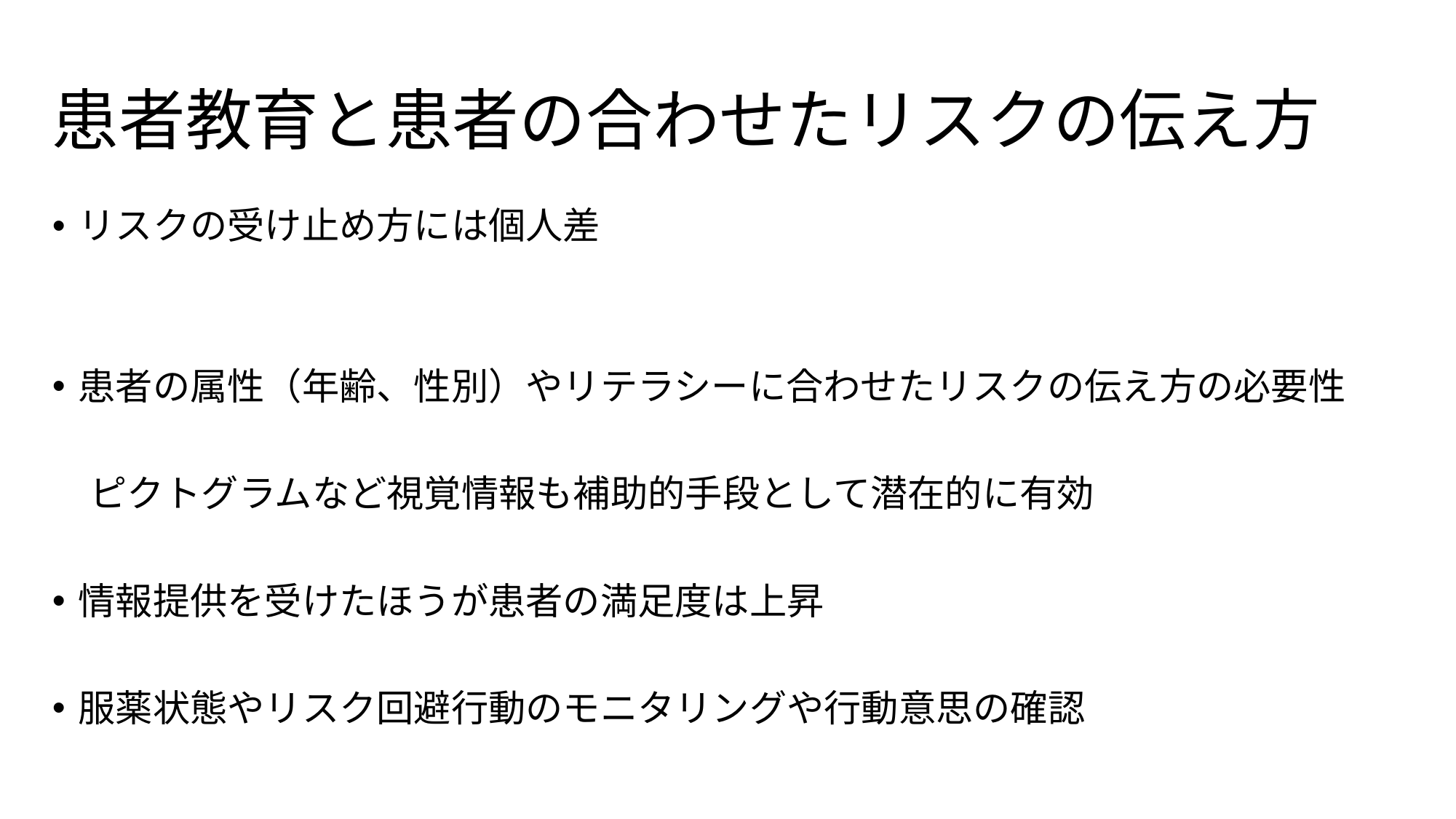

# 患者教育と患者の合わせたリスクの伝え方
リスクの受け止め方には個人差

患者の属性（年齢、性別）やリテラシーに合わせたリスクの伝え方の必要性

　ピクトグラムなど視覚情報も補助的手段として潜在的に有効

情報提供を受けたほうが患者の満足度は上昇

服薬状態やリスク回避行動のモニタリングや行動意思の確認